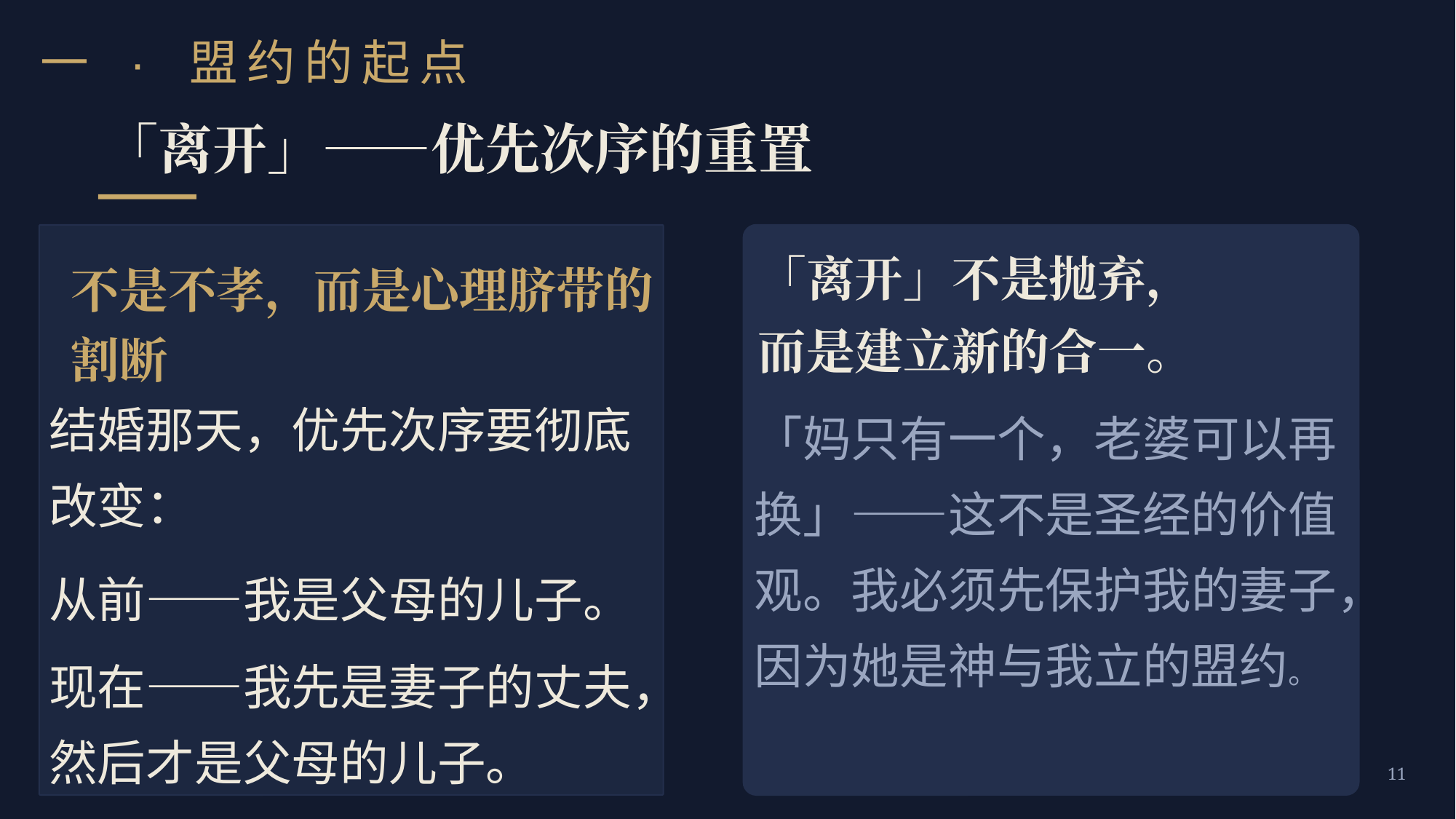

一 · 盟约的起点
「离开」——优先次序的重置

「离开」不是抛弃，
而是建立新的合一。

不是不孝，而是心理脐带的割断

结婚那天，优先次序要彻底改变：
从前——我是父母的儿子。
现在——我先是妻子的丈夫，然后才是父母的儿子。
「妈只有一个，老婆可以再换」——这不是圣经的价值观。我必须先保护我的妻子，因为她是神与我立的盟约。
11